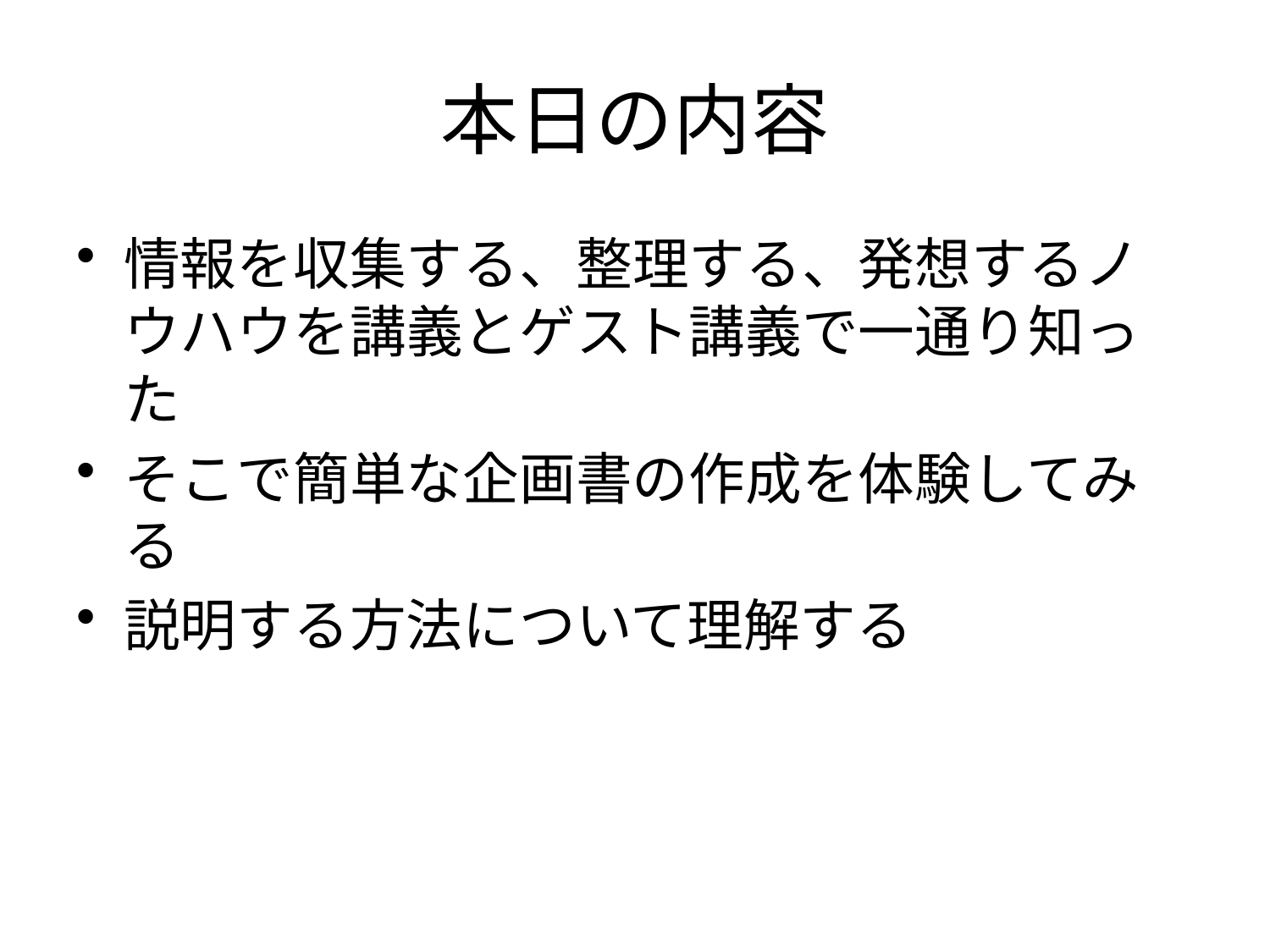

# 本日の内容
情報を収集する、整理する、発想するノウハウを講義とゲスト講義で一通り知った
そこで簡単な企画書の作成を体験してみる
説明する方法について理解する